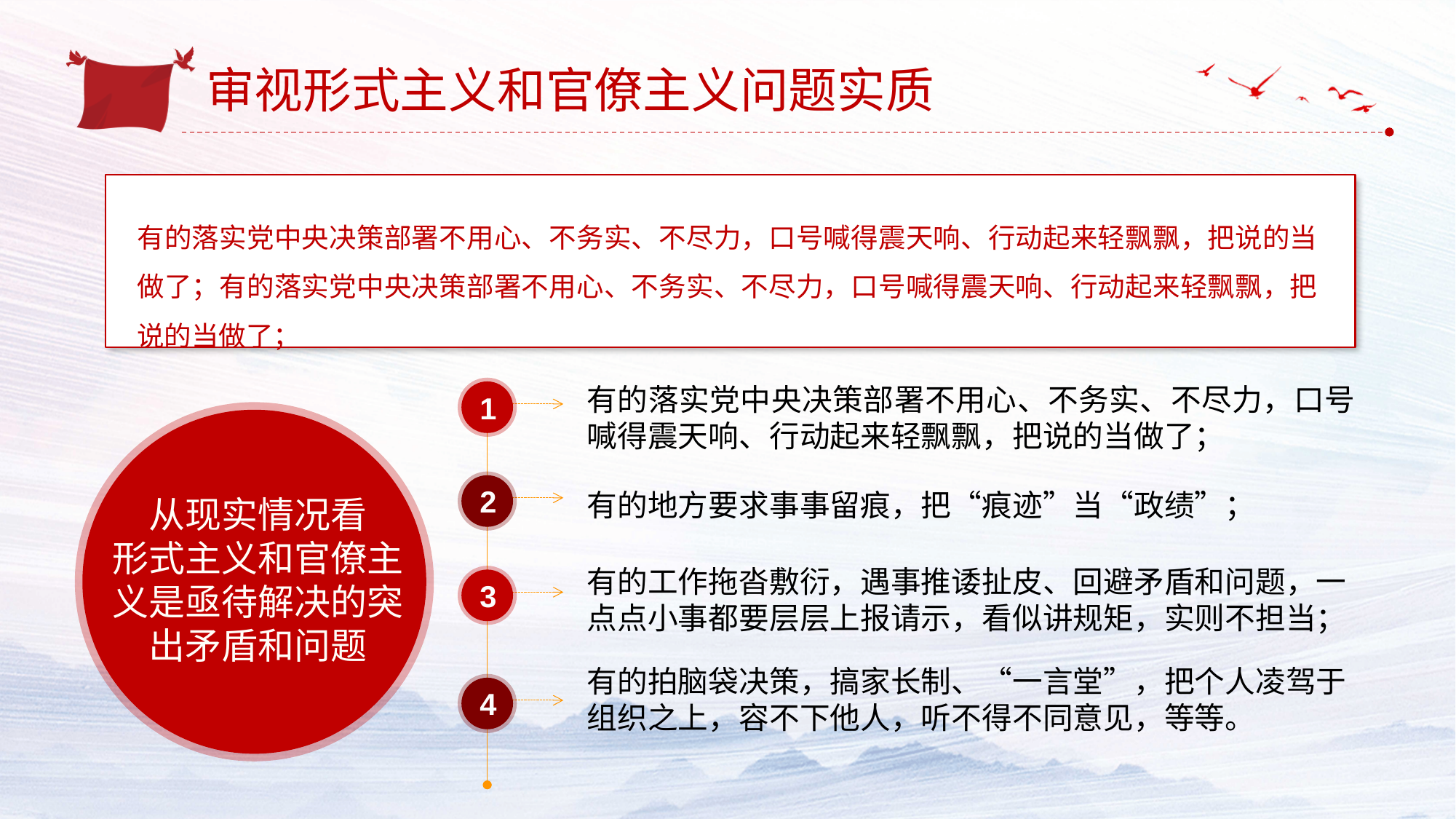

审视形式主义和官僚主义问题实质

有的落实党中央决策部署不用心、不务实、不尽力，口号喊得震天响、行动起来轻飘飘，把说的当做了；有的落实党中央决策部署不用心、不务实、不尽力，口号喊得震天响、行动起来轻飘飘，把说的当做了；
有的落实党中央决策部署不用心、不务实、不尽力，口号喊得震天响、行动起来轻飘飘，把说的当做了；
1

从现实情况看
形式主义和官僚主义是亟待解决的突出矛盾和问题
有的地方要求事事留痕，把“痕迹”当“政绩”；
2
有的工作拖沓敷衍，遇事推诿扯皮、回避矛盾和问题，一点点小事都要层层上报请示，看似讲规矩，实则不担当；
3
有的拍脑袋决策，搞家长制、“一言堂”，把个人凌驾于组织之上，容不下他人，听不得不同意见，等等。
4